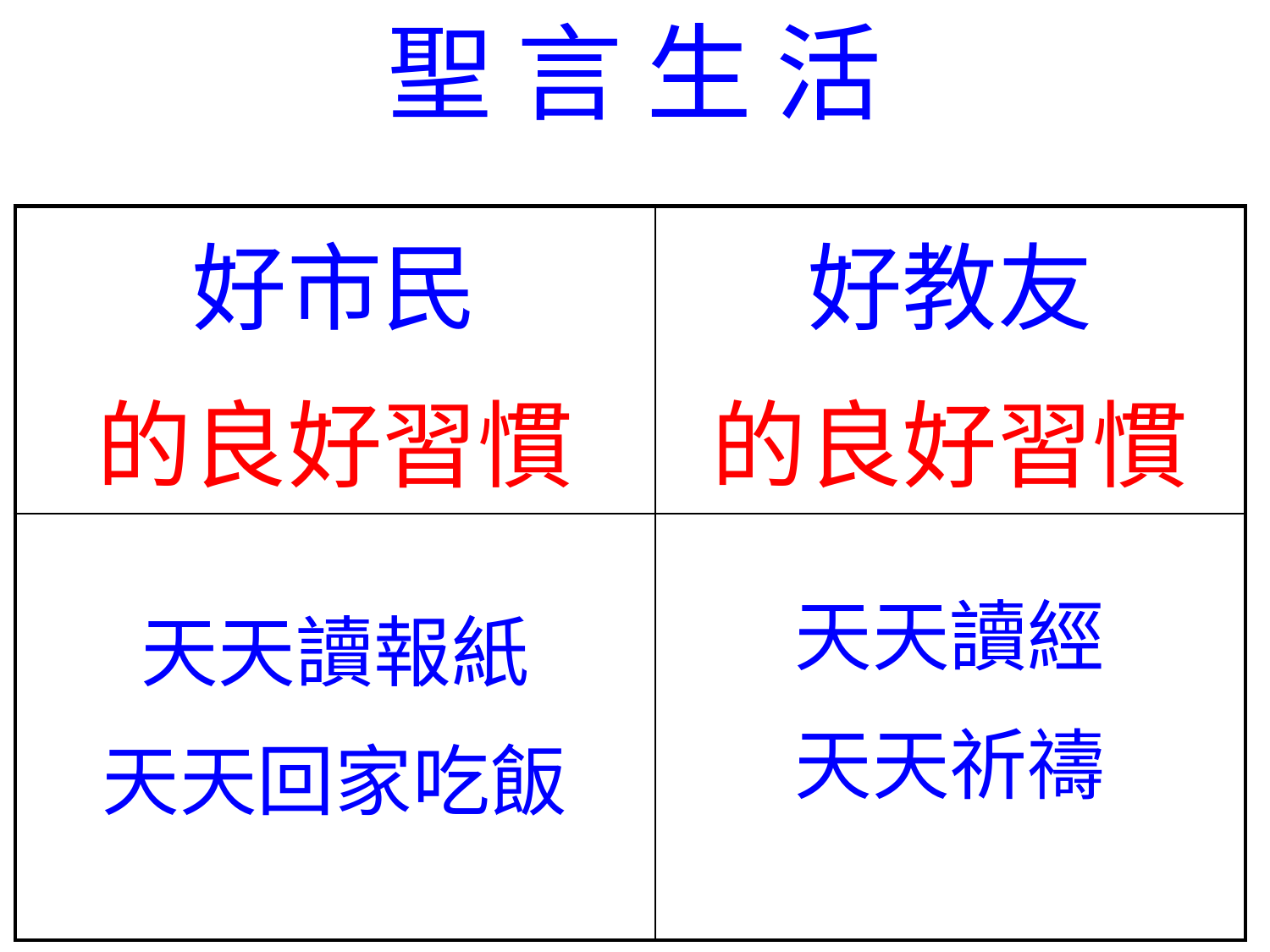

聖 言 生 活
| 好市民 的良好習慣 | 好教友 的良好習慣 |
| --- | --- |
| 天天讀報紙 天天回家吃飯 | 天天讀經 天天祈禱 |